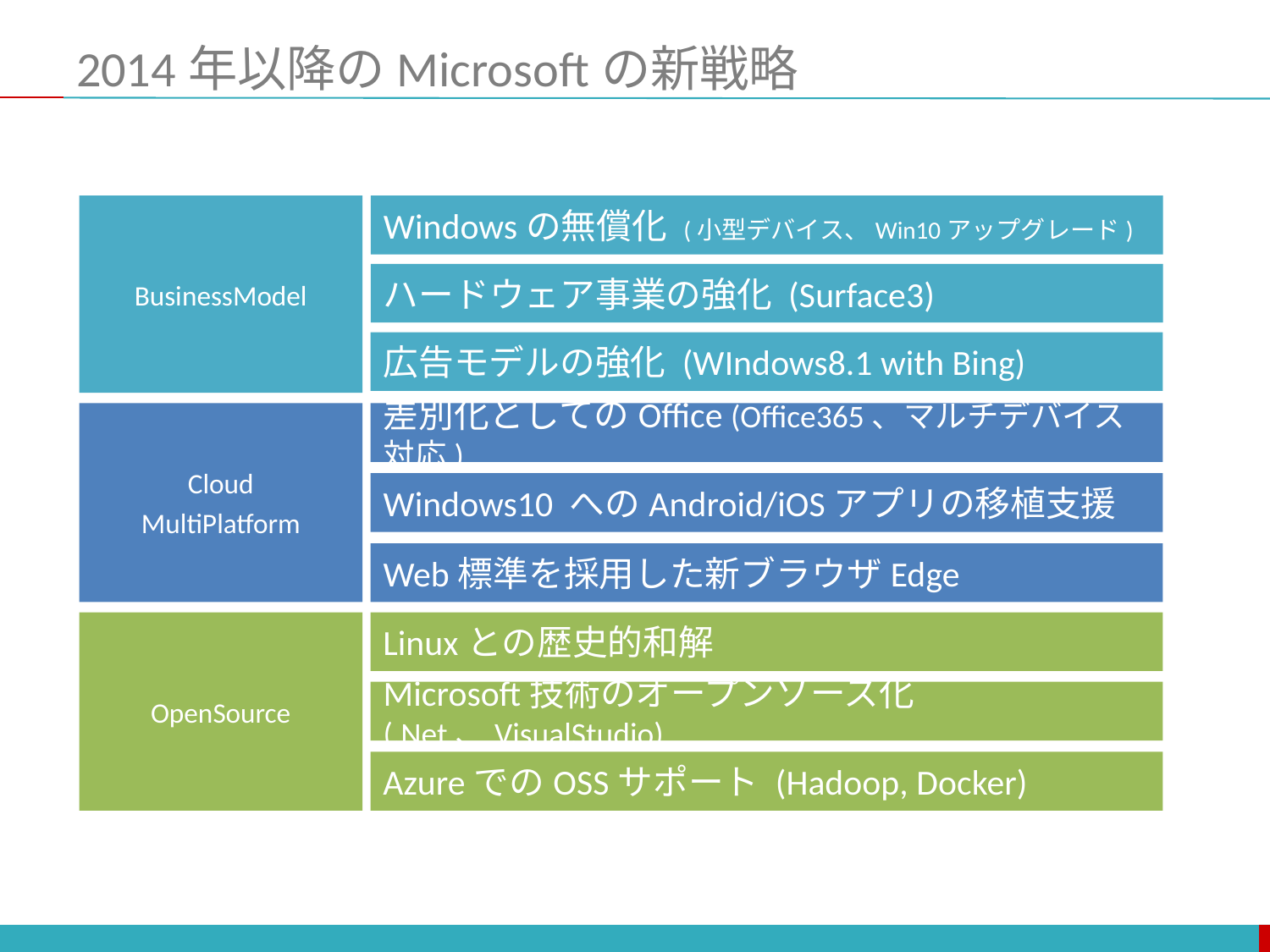

# 2014年以降のMicrosoftの新戦略
BusinessModel
Windowsの無償化 (小型デバイス、Win10アップグレード)
ハードウェア事業の強化 (Surface3)
広告モデルの強化 (WIndows8.1 with Bing)
Cloud
MultiPlatform
差別化としてのOffice (Office365、マルチデバイス対応)
Windows10 へのAndroid/iOSアプリの移植支援
Web標準を採用した新ブラウザEdge
OpenSource
Linuxとの歴史的和解
Microsoft技術のオープンソース化 (.Net、VisualStudio)
AzureでのOSSサポート (Hadoop, Docker)